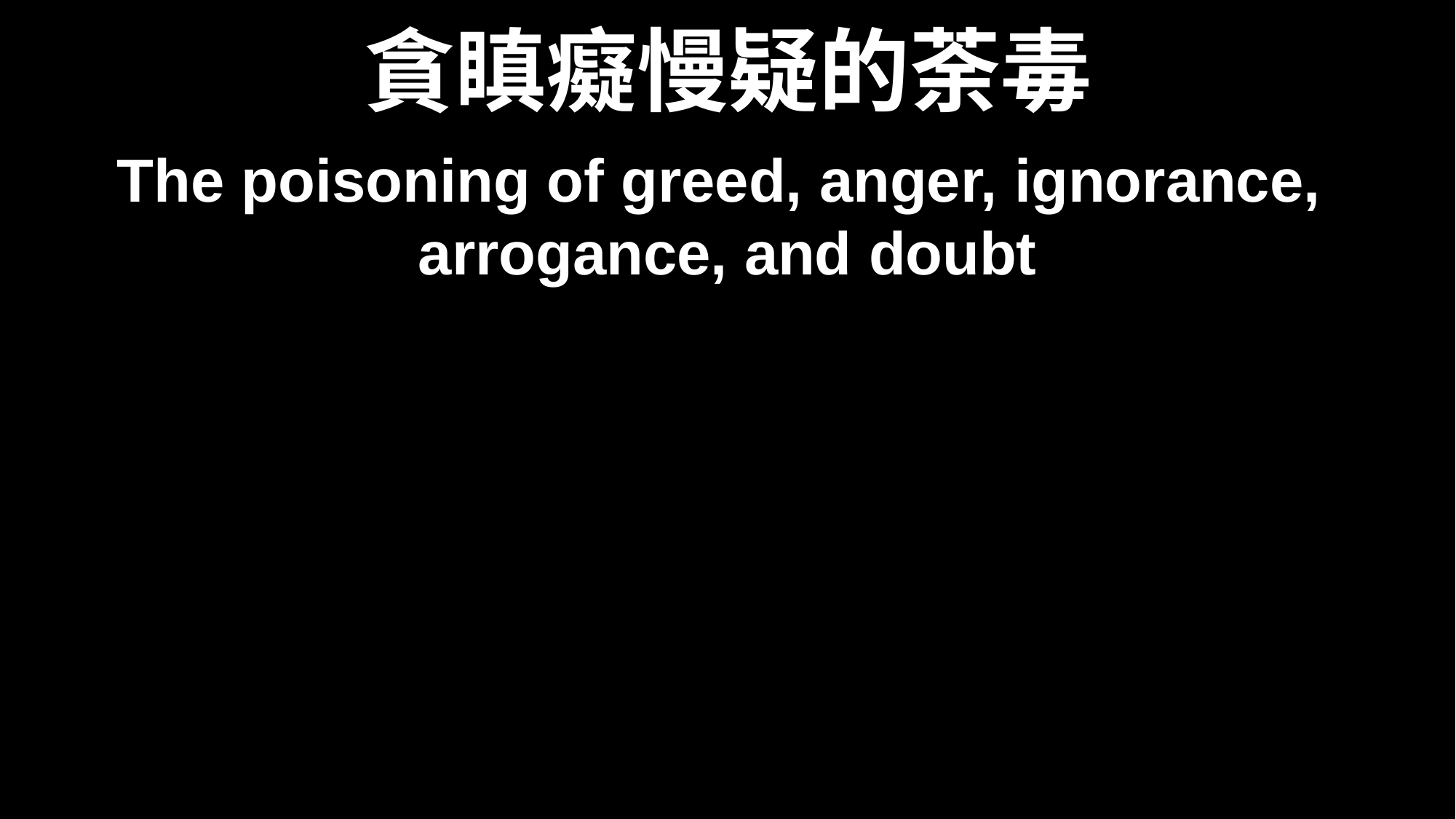

# 貪瞋癡慢疑的荼毒
The poisoning of greed, anger, ignorance,
arrogance, and doubt